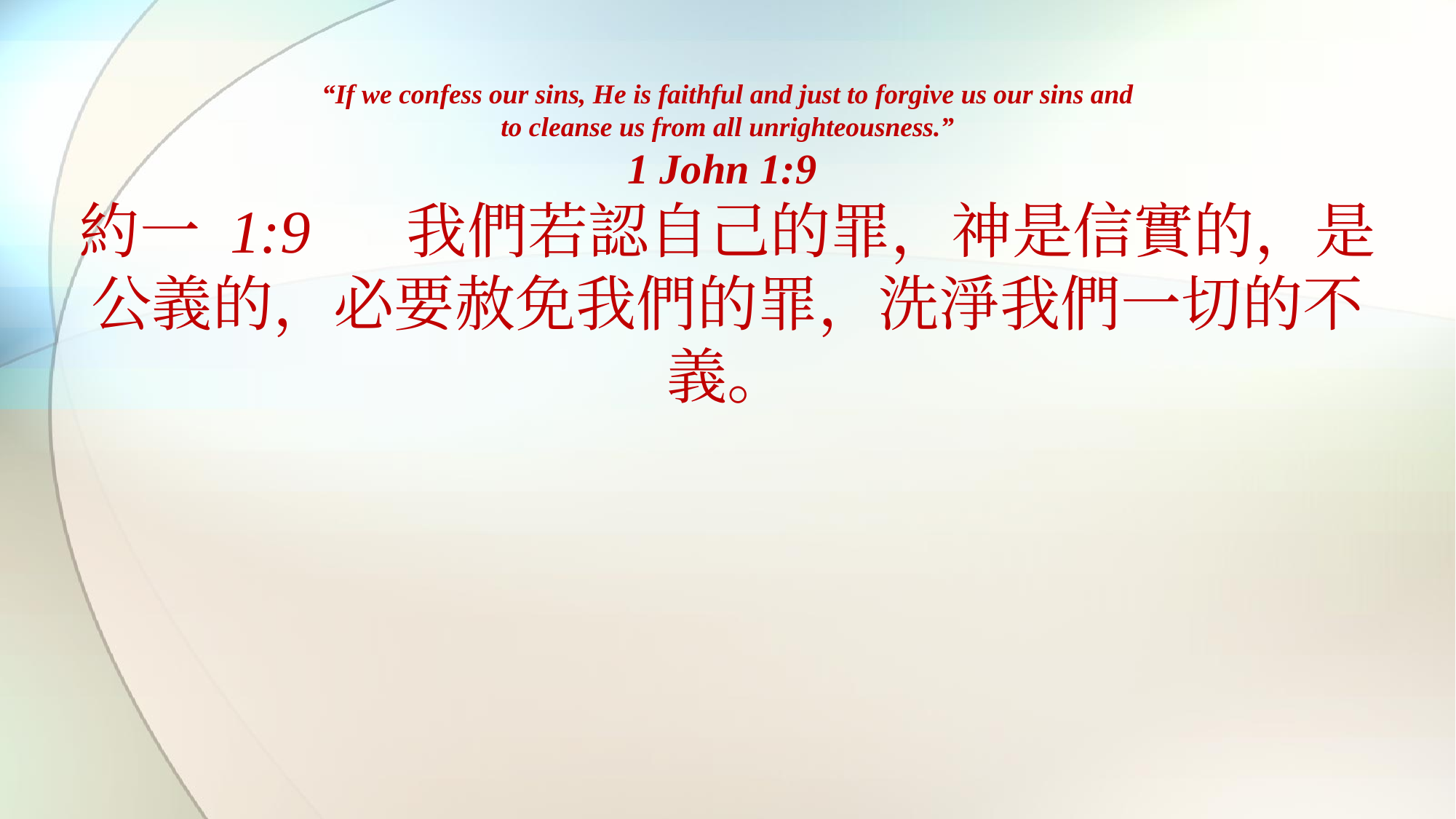

“If we confess our sins, He is faithful and just to forgive us our sins and
to cleanse us from all unrighteousness.”
1 John 1:9
約一 1:9	我們若認自己的罪，神是信實的，是公義的，必要赦免我們的罪，洗淨我們一切的不義。